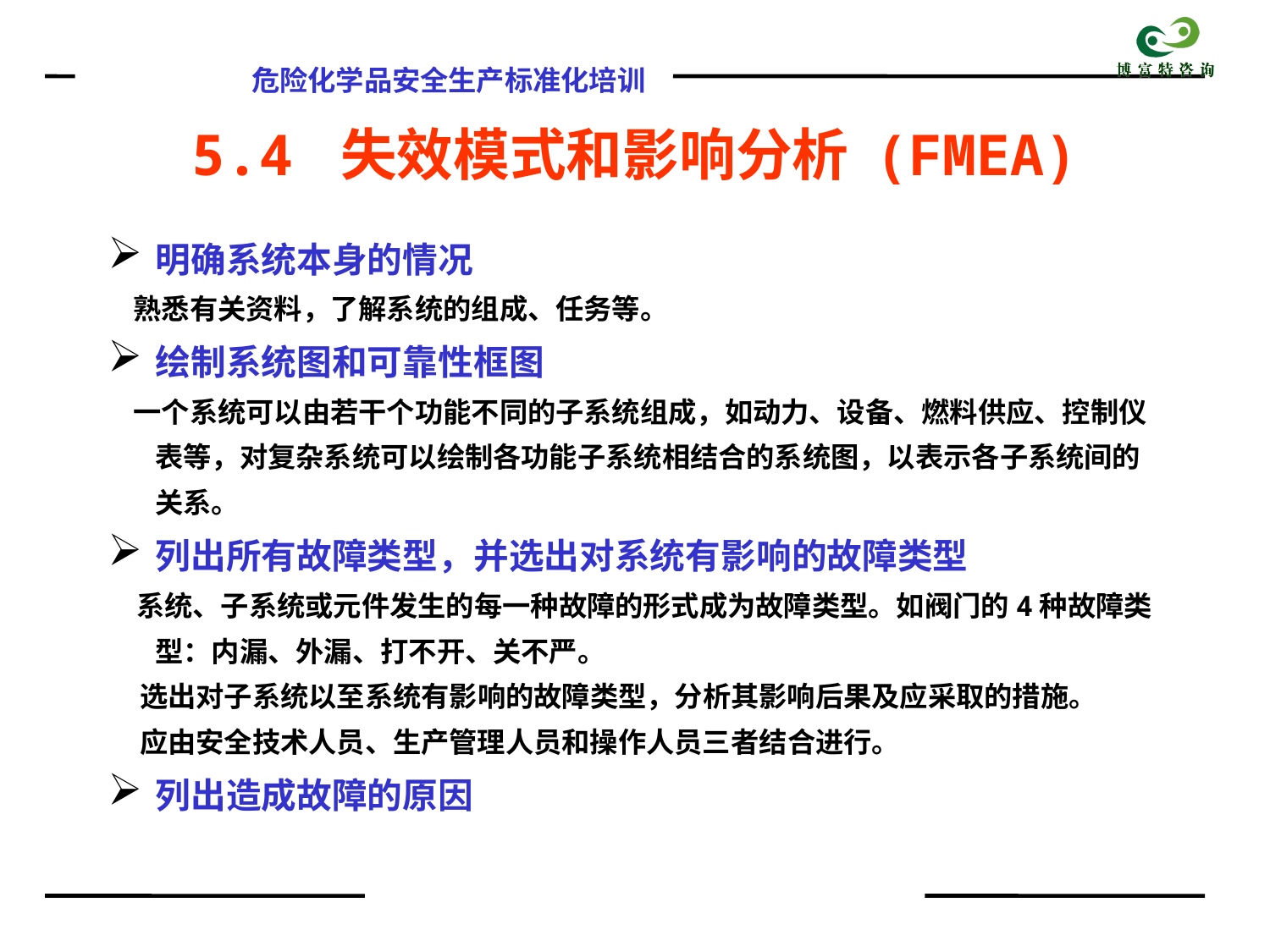

# 5.4 失效模式和影响分析 (FMEA)
明确系统本身的情况
   熟悉有关资料，了解系统的组成、任务等。
绘制系统图和可靠性框图
   一个系统可以由若干个功能不同的子系统组成，如动力、设备、燃料供应、控制仪表等，对复杂系统可以绘制各功能子系统相结合的系统图，以表示各子系统间的关系。
列出所有故障类型，并选出对系统有影响的故障类型
    系统、子系统或元件发生的每一种故障的形式成为故障类型。如阀门的4种故障类型：内漏、外漏、打不开、关不严。
    选出对子系统以至系统有影响的故障类型，分析其影响后果及应采取的措施。
    应由安全技术人员、生产管理人员和操作人员三者结合进行。
列出造成故障的原因